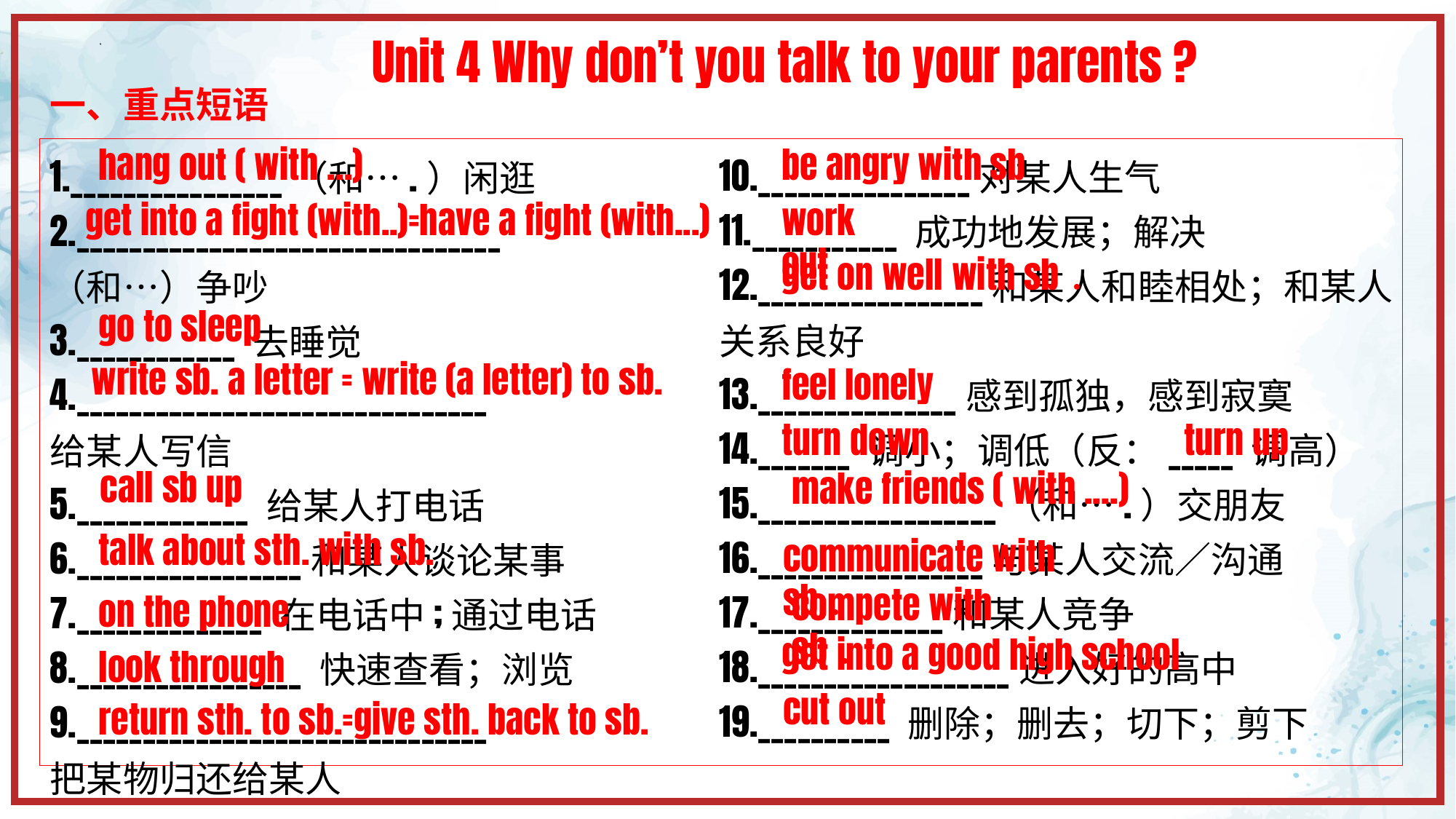

Unit 4 Why don’t you talk to your parents ?
一、重点短语
1.________________（和….）闲逛
2.________________________________
（和…）争吵
3.____________ 去睡觉
4._______________________________
给某人写信
5._____________ 给某人打电话
6._________________和某人谈论某事
7.______________ 在电话中;通过电话
8._________________ 快速查看；浏览
9._______________________________
把某物归还给某人
hang out ( with …)
10.________________对某人生气
11.___________ 成功地发展；解决
12._________________和某人和睦相处；和某人关系良好
13._______________感到孤独，感到寂寞
14._______ 调小；调低（反：_____ 调高）
15.__________________（和….）交朋友
16._________________与某人交流／沟通
17.______________和某人竞争
18.___________________进入好的高中
19.__________ 删除；删去；切下；剪下

be angry with sb
get into a fight (with..)=have a fight (with...)
work out
get on well with sb．
go to sleep
write sb. a letter = write (a letter) to sb.
feel lonely
turn down
turn up
call sb up
make friends ( with .…)
talk about sth. with sb.
communicate with sb．
compete with sb．
on the phone
get into a good high school
look through
return sth. to sb.=give sth. back to sb.
cut out